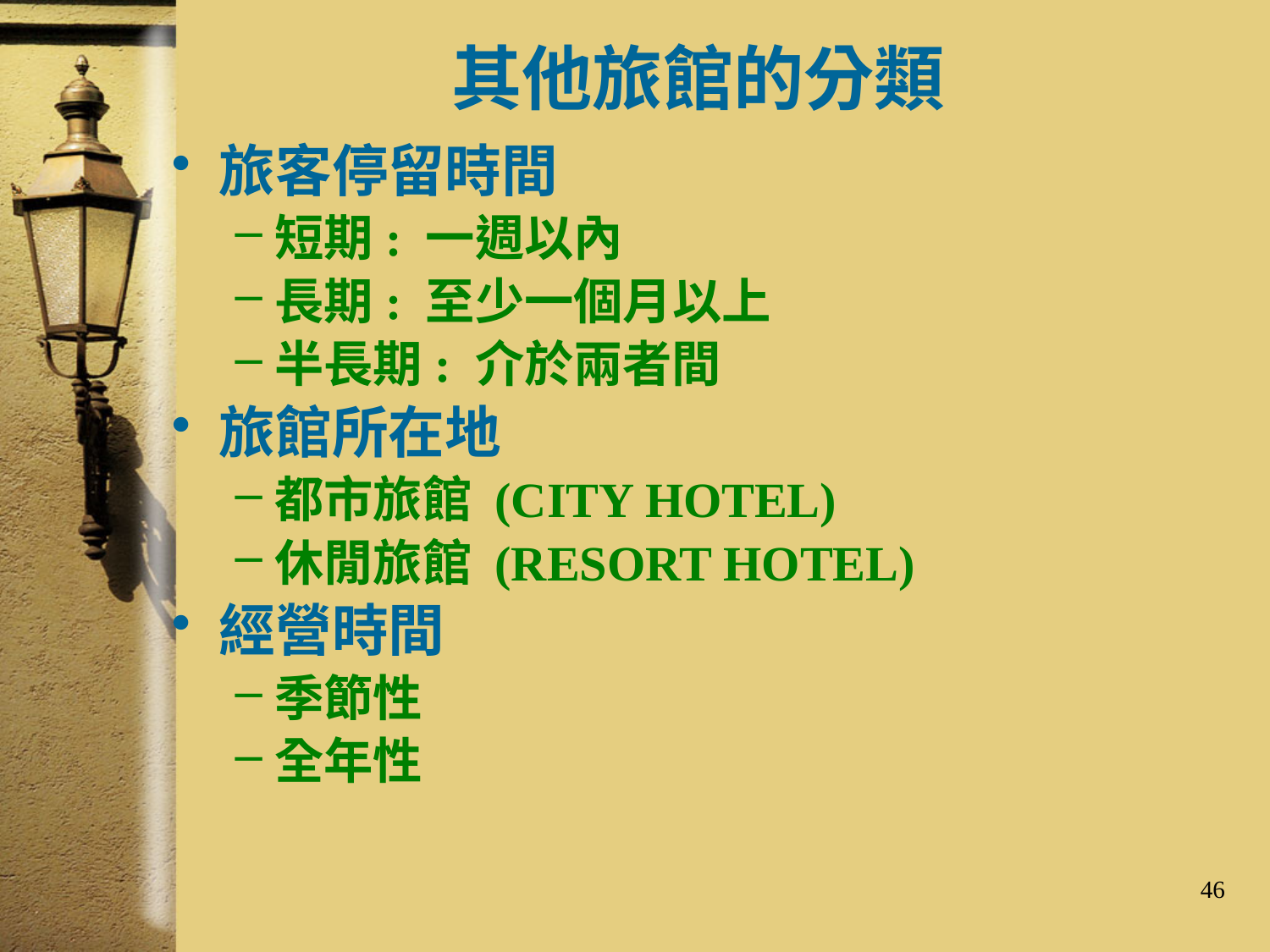

# 其他旅館的分類
旅客停留時間
短期: 一週以內
長期: 至少一個月以上
半長期: 介於兩者間
旅館所在地
都市旅館 (CITY HOTEL)
休閒旅館 (RESORT HOTEL)
經營時間
季節性
全年性
46